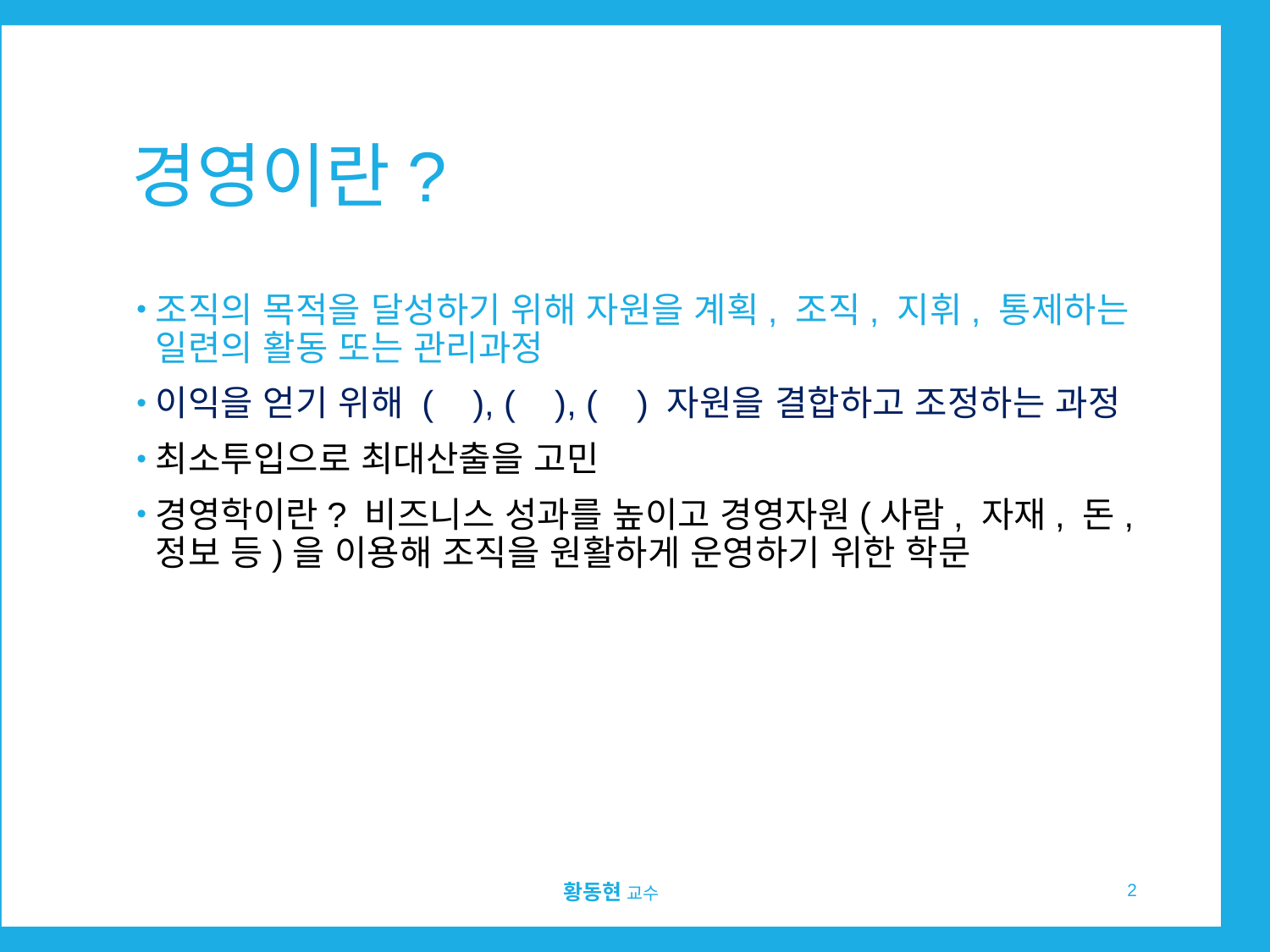

# 경영이란?
조직의 목적을 달성하기 위해 자원을 계획, 조직, 지휘, 통제하는 일련의 활동 또는 관리과정
이익을 얻기 위해 (    ), (    ), (    ) 자원을 결합하고 조정하는 과정
최소투입으로 최대산출을 고민
경영학이란? 비즈니스 성과를 높이고 경영자원(사람, 자재, 돈, 정보 등)을 이용해 조직을 원활하게 운영하기 위한 학문
2